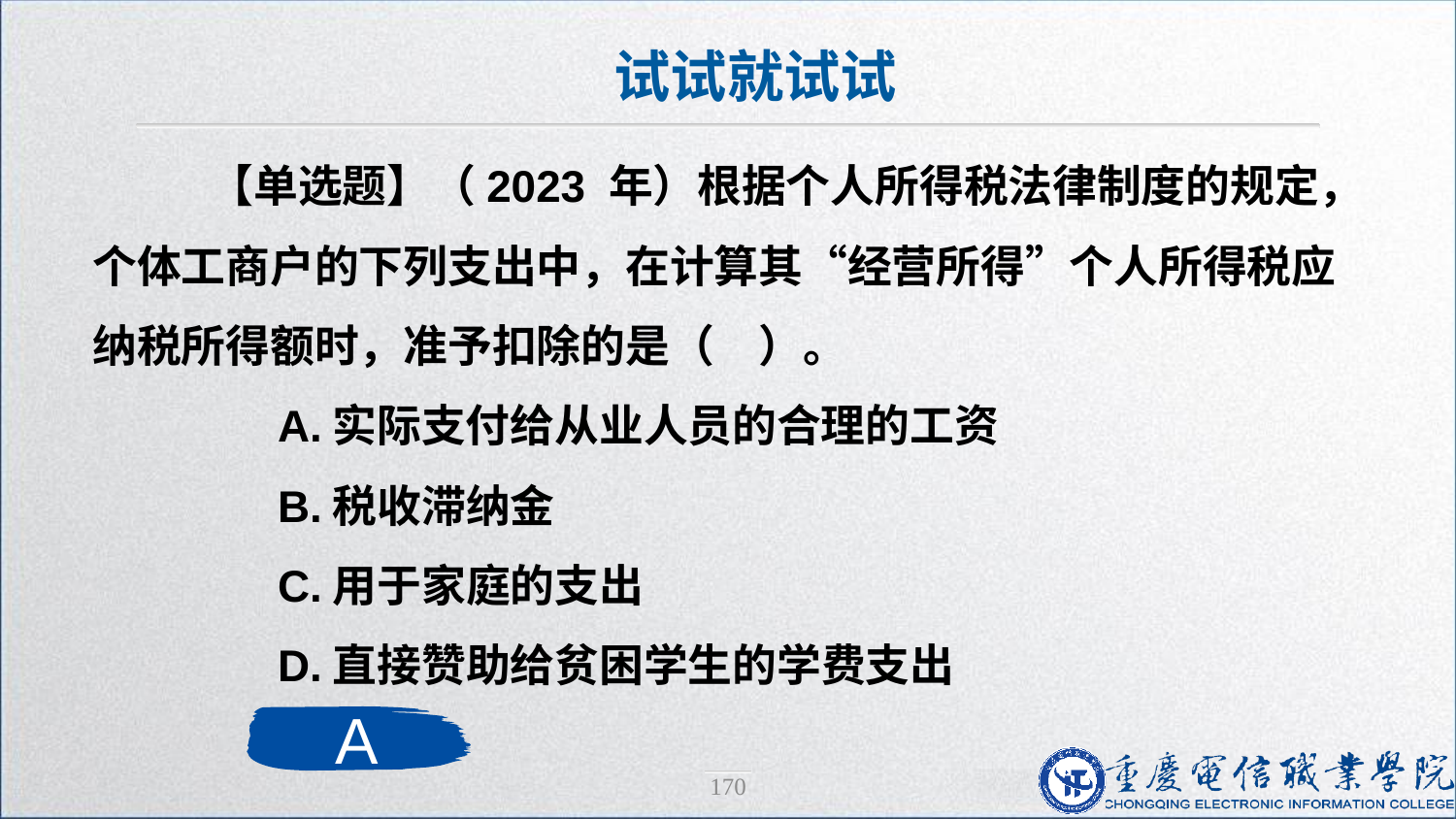

试试就试试
  【单选题】（2023 年）根据个人所得税法律制度的规定，个体工商户的下列支出中，在计算其“经营所得”个人所得税应纳税所得额时，准予扣除的是（　）。
　　A.实际支付给从业人员的合理的工资
　　B.税收滞纳金
　　C.用于家庭的支出
　　D.直接赞助给贫困学生的学费支出

A
170